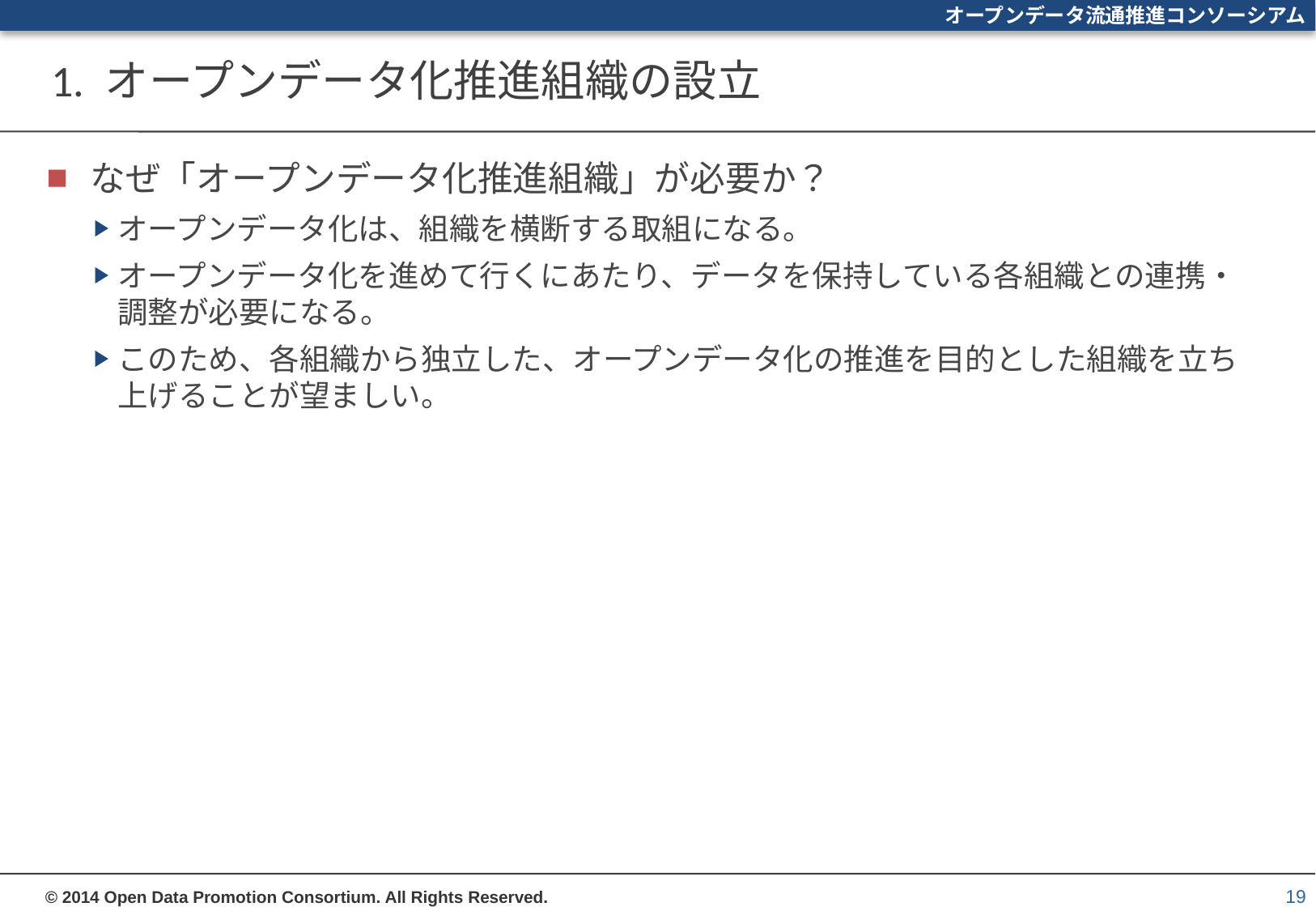

# 1. オープンデータ化推進組織の設立
なぜ「オープンデータ化推進組織」が必要か？
オープンデータ化は、組織を横断する取組になる。
オープンデータ化を進めて行くにあたり、データを保持している各組織との連携・調整が必要になる。
このため、各組織から独立した、オープンデータ化の推進を目的とした組織を立ち上げることが望ましい。

19